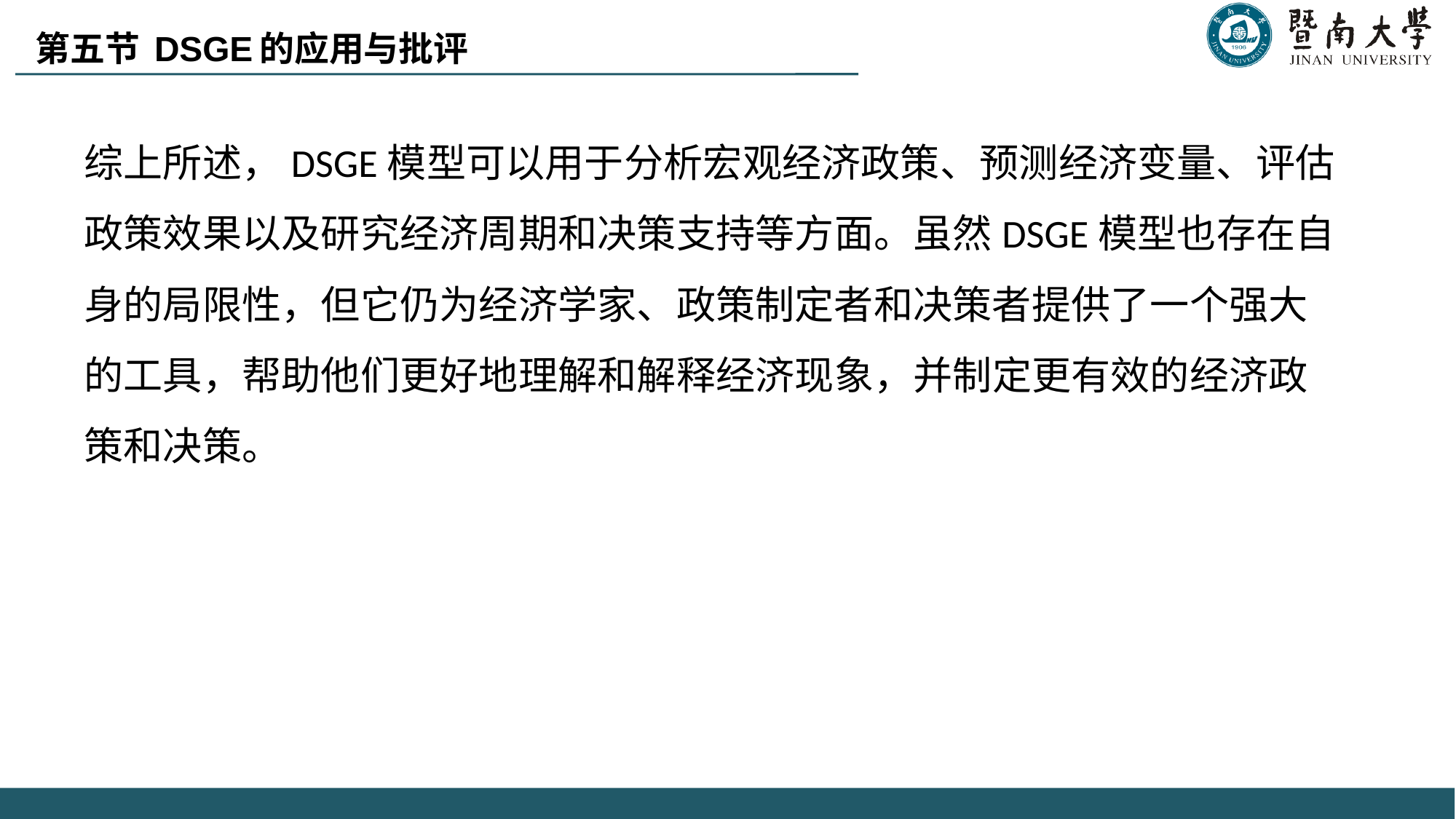

第五节 DSGE的应用与批评

综上所述，DSGE模型可以用于分析宏观经济政策、预测经济变量、评估政策效果以及研究经济周期和决策支持等方面。虽然DSGE模型也存在自身的局限性，但它仍为经济学家、政策制定者和决策者提供了一个强大的工具，帮助他们更好地理解和解释经济现象，并制定更有效的经济政策和决策。